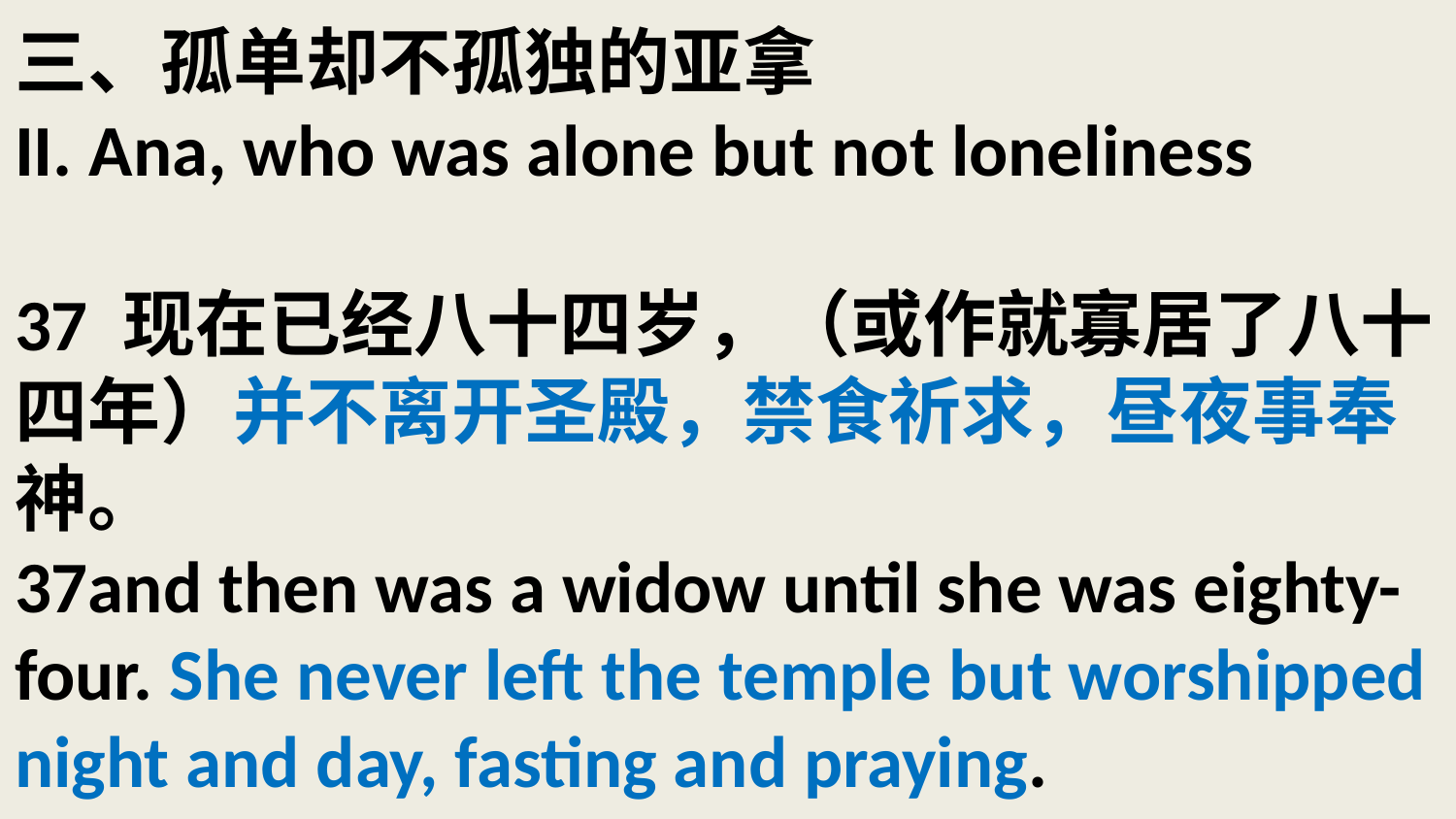

# 三、孤单却不孤独的亚拿 II. Ana, who was alone but not loneliness 37 现在已经八十四岁，（或作就寡居了八十四年）并不离开圣殿，禁食祈求，昼夜事奉神。 37and then was a widow until she was eighty-four. She never left the temple but worshipped night and day, fasting and praying.